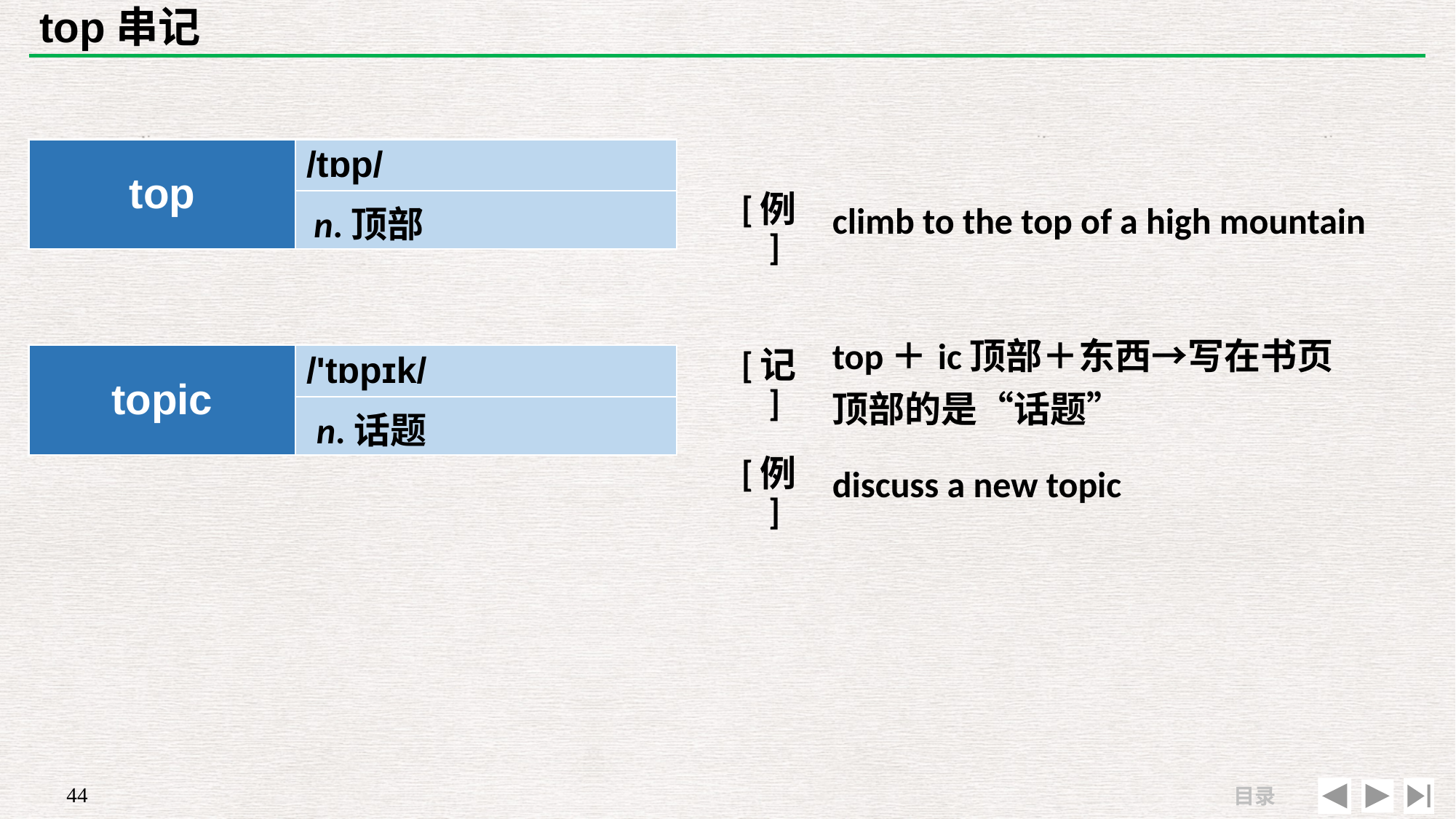

# top串记

|  |  |
| --- | --- |
| [例] | climb to the top of a high mountain |
| top | /tɒp/ |
| --- | --- |
|  |  |
n.顶部
| [记] | top＋ic顶部＋东西→写在书页顶部的是“话题” |
| --- | --- |
| [例] | discuss a new topic |
| topic | /'tɒpɪk/ |
| --- | --- |
|  |  |
n.话题